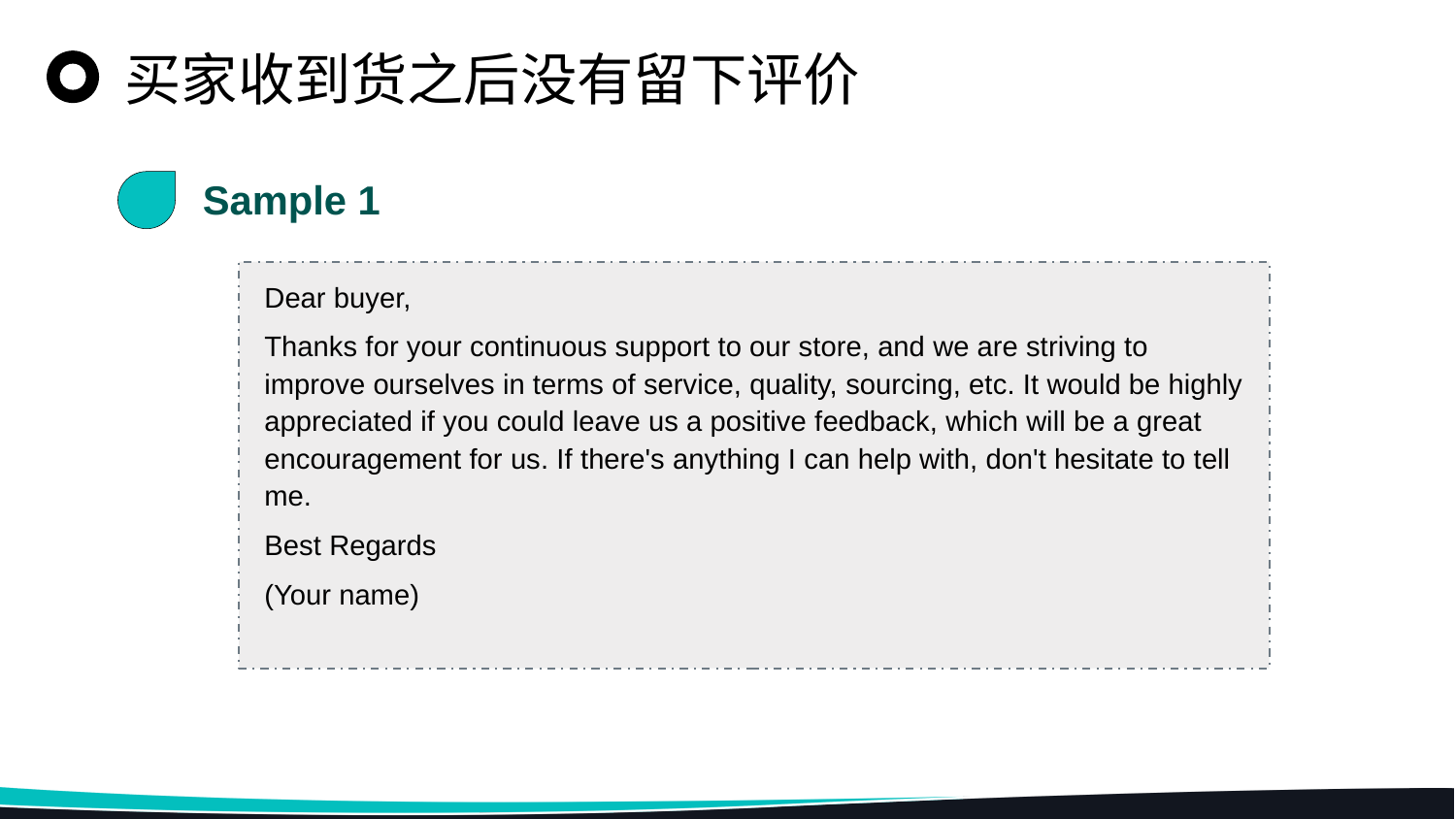

买家收到货之后没有留下评价
Sample 1

Dear buyer,
Thanks for your continuous support to our store, and we are striving to improve ourselves in terms of service, quality, sourcing, etc. It would be highly appreciated if you could leave us a positive feedback, which will be a great encouragement for us. If there's anything I can help with, don't hesitate to tell me.
Best Regards
(Your name)